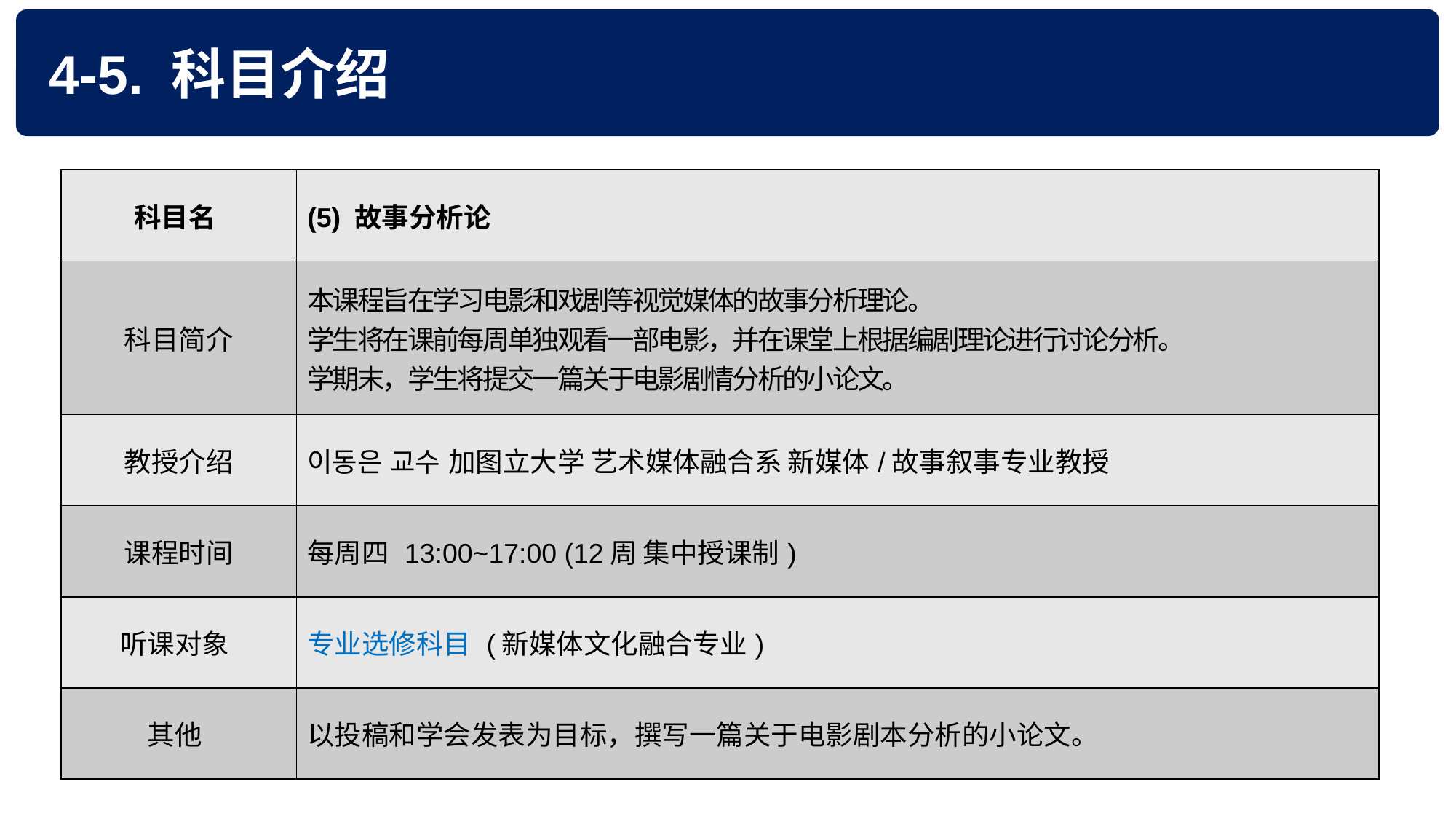

4-5. 科目介绍
| 科目名 | (5) 故事分析论 |
| --- | --- |
| 科目简介 | 本课程旨在学习电影和戏剧等视觉媒体的故事分析理论。 学生将在课前每周单独观看一部电影，并在课堂上根据编剧理论进行讨论分析。 学期末，学生将提交一篇关于电影剧情分析的小论文。 |
| 教授介绍 | 이동은 교수 加图立大学 艺术媒体融合系 新媒体/故事叙事专业教授 |
| 课程时间 | 每周四 13:00~17:00 (12周 集中授课制) |
| 听课对象 | 专业选修科目 (新媒体文化融合专业) |
| 其他 | 以投稿和学会发表为目标，撰写一篇关于电影剧本分析的小论文。 |